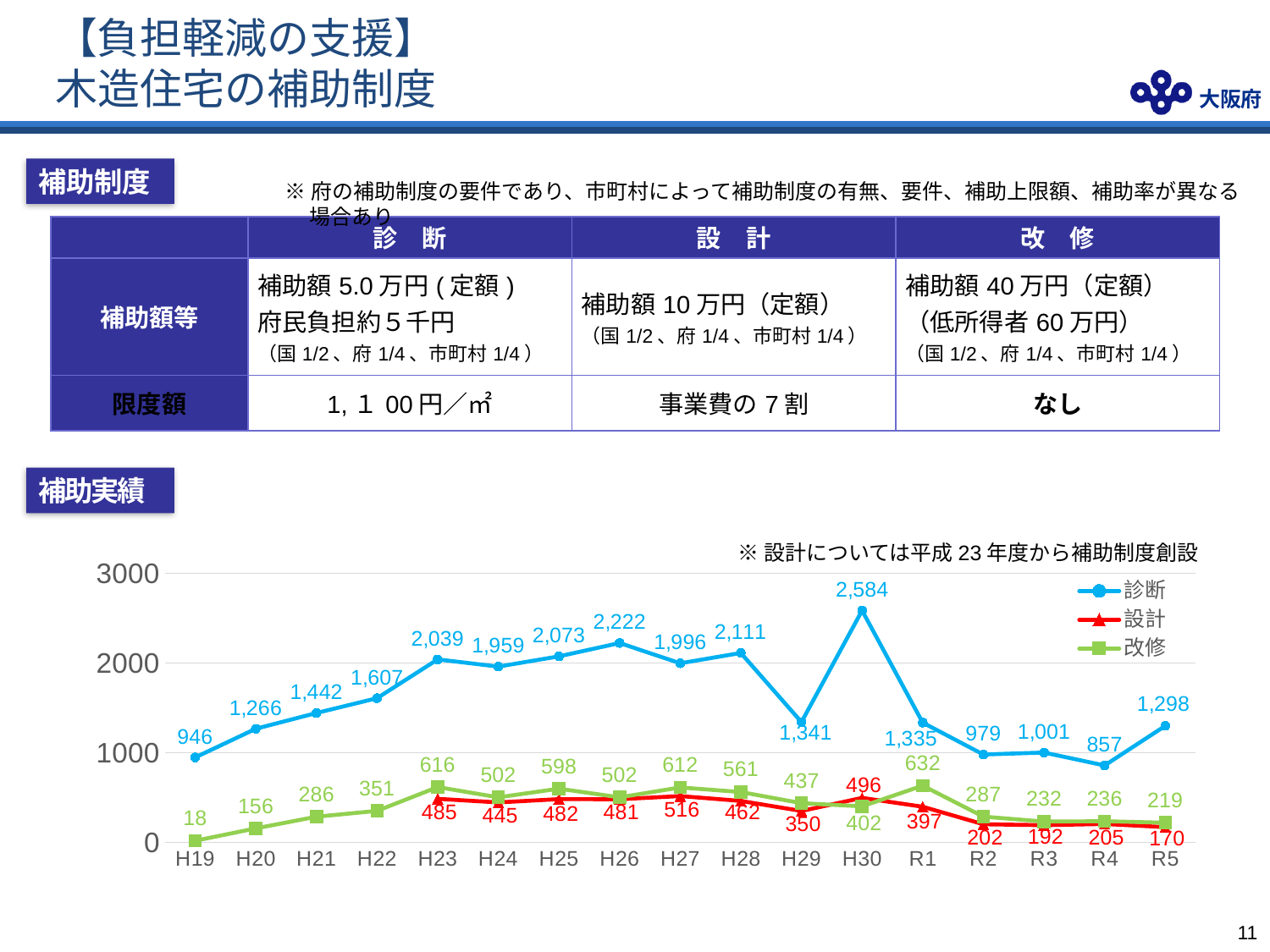

【負担軽減の支援】
　木造住宅の補助制度
補助制度
※府の補助制度の要件であり、市町村によって補助制度の有無、要件、補助上限額、補助率が異なる場合あり
|  | 診　断 | 設　計 | 改　修 |
| --- | --- | --- | --- |
| 補助額等 | 補助額5.0万円(定額) 府民負担約５千円 （国1/2、府1/4、市町村1/4） | 補助額10万円（定額） （国1/2、府1/4、市町村1/4） | 補助額40万円（定額） （低所得者60万円） （国1/2、府1/4、市町村1/4） |
| 限度額 | 1,１00円／㎡ | 事業費の7割 | なし |
補助実績
※設計については平成23年度から補助制度創設

### Chart

| Category | 診断 | 設計 | 改修 |
|---|---|---|---|
| H19 | 946.0 | None | 18.0 |
| H20 | 1266.0 | None | 156.0 |
| H21 | 1442.0 | None | 286.0 |
| H22 | 1607.0 | None | 351.0 |
| H23 | 2039.0 | 485.0 | 616.0 |
| H24 | 1959.0 | 445.0 | 502.0 |
| H25 | 2073.0 | 482.0 | 598.0 |
| H26 | 2222.0 | 481.0 | 502.0 |
| H27 | 1996.0 | 516.0 | 612.0 |
| H28 | 2111.0 | 462.0 | 561.0 |
| H29 | 1341.0 | 350.0 | 437.0 |
| H30 | 2584.0 | 496.0 | 402.0 |
| R1 | 1335.0 | 397.0 | 632.0 |
| R2 | 979.0 | 202.0 | 287.0 |
| R3 | 1001.0 | 192.0 | 232.0 |
| R4 | 857.0 | 205.0 | 236.0 |
| R5 | 1298.0 | 170.0 | 219.0 |
11